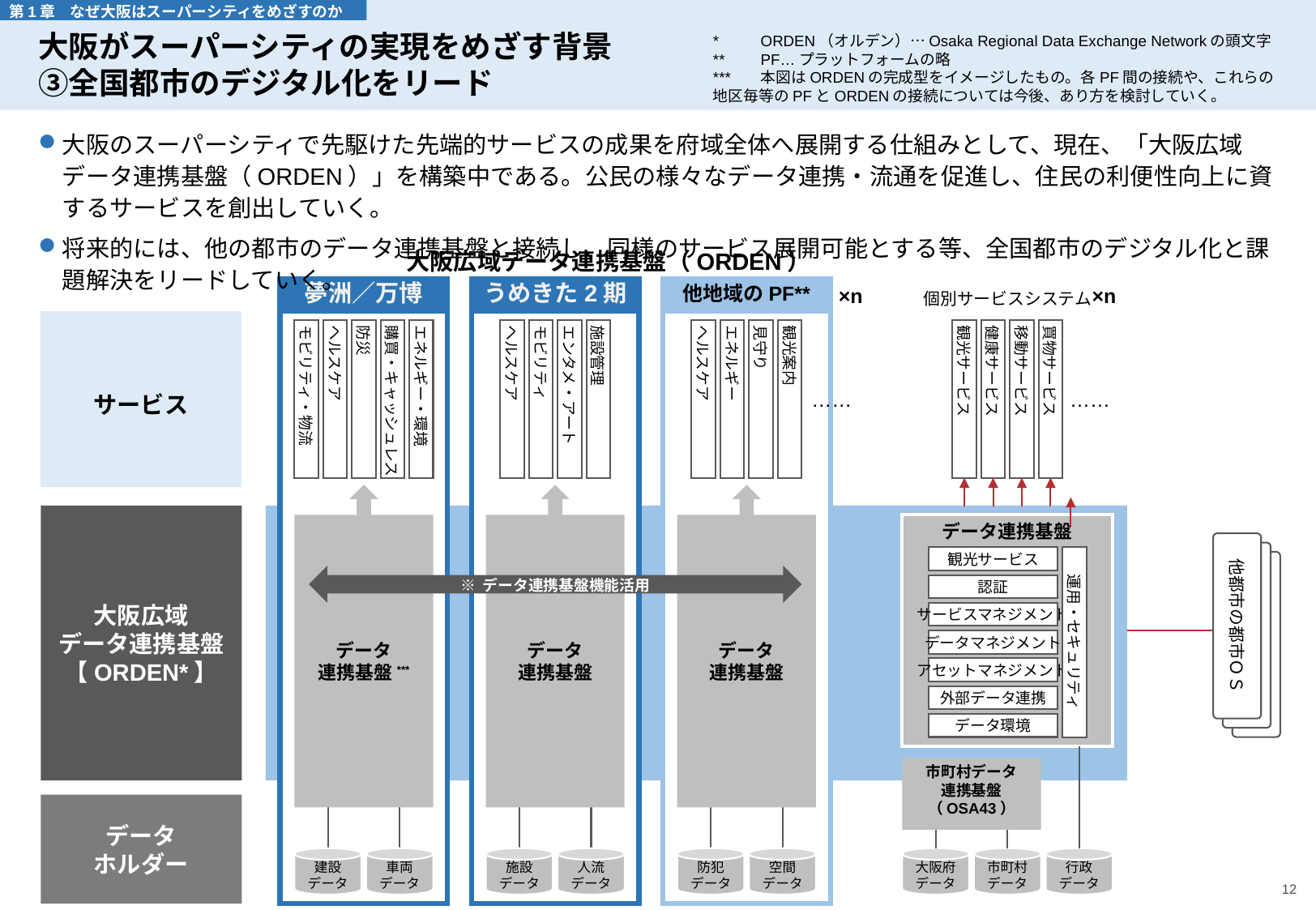

# 大阪がスーパーシティの実現をめざす背景 ③全国都市のデジタル化をリード

 第1章　なぜ大阪はスーパーシティをめざすのか
*	ORDEN（オルデン）…Osaka Regional Data Exchange Networkの頭文字
**	PF…プラットフォームの略
***	本図はORDENの完成型をイメージしたもの。各PF間の接続や、これらの地区毎等のPFとORDENの接続については今後、あり方を検討していく。
大阪のスーパーシティで先駆けた先端的サービスの成果を府域全体へ展開する仕組みとして、現在、「大阪広域データ連携基盤（ORDEN）」を構築中である。公民の様々なデータ連携・流通を促進し、住民の利便性向上に資するサービスを創出していく。
将来的には、他の都市のデータ連携基盤と接続し、同様のサービス展開可能とする等、全国都市のデジタル化と課題解決をリードしていく。
大阪広域データ連携基盤（ORDEN）
夢洲／万博
うめきた2期
他地域のPF**
個別サービスシステム
×n
×n
サービス

観光サービス
健康サービス
移動サービス
買物サービス
モビリティ・物流
ヘルスケア
防災
購買・キャッシュレス
エネルギー・環境
ヘルスケア
モビリティ
エンタメ・アート
施設管理
ヘルスケア
エネルギー
見守り
観光案内
……
……

大阪広域
データ連携基盤
【ORDEN*】

データ
連携基盤***
データ
連携基盤
データ
連携基盤
データ連携基盤
他都市の都市ＯＳ

観光サービス
運用・セキュリティ
認証
サービスマネジメント
データマネジメント
アセットマネジメント
外部データ連携
データ環境
※ データ連携基盤機能活用
市町村データ
連携基盤
（OSA43）
データ
ホルダー
建設
データ
車両
データ
施設
データ
人流
データ
防犯
データ
空間
データ
大阪府
データ
市町村
データ
行政
データ
12